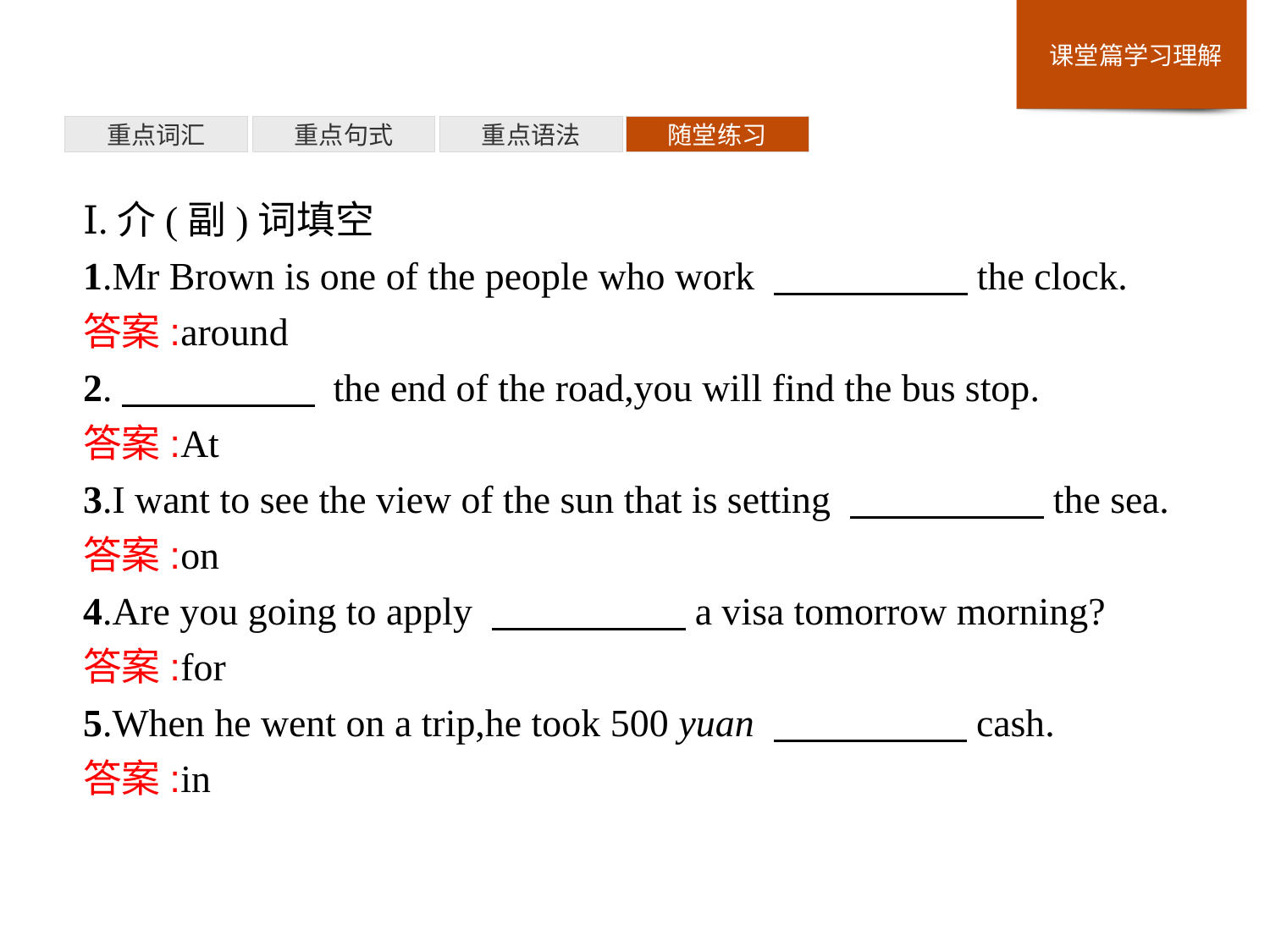

重点词汇
重点句式
重点语法
随堂练习
Ⅰ.介(副)词填空
1.Mr Brown is one of the people who work 　　　　　the clock.
答案:around
2.　　　　　 the end of the road,you will find the bus stop.
答案:At
3.I want to see the view of the sun that is setting 　　　　　the sea.
答案:on
4.Are you going to apply 　　　　　a visa tomorrow morning?
答案:for
5.When he went on a trip,he took 500 yuan 　　　　　cash.
答案:in